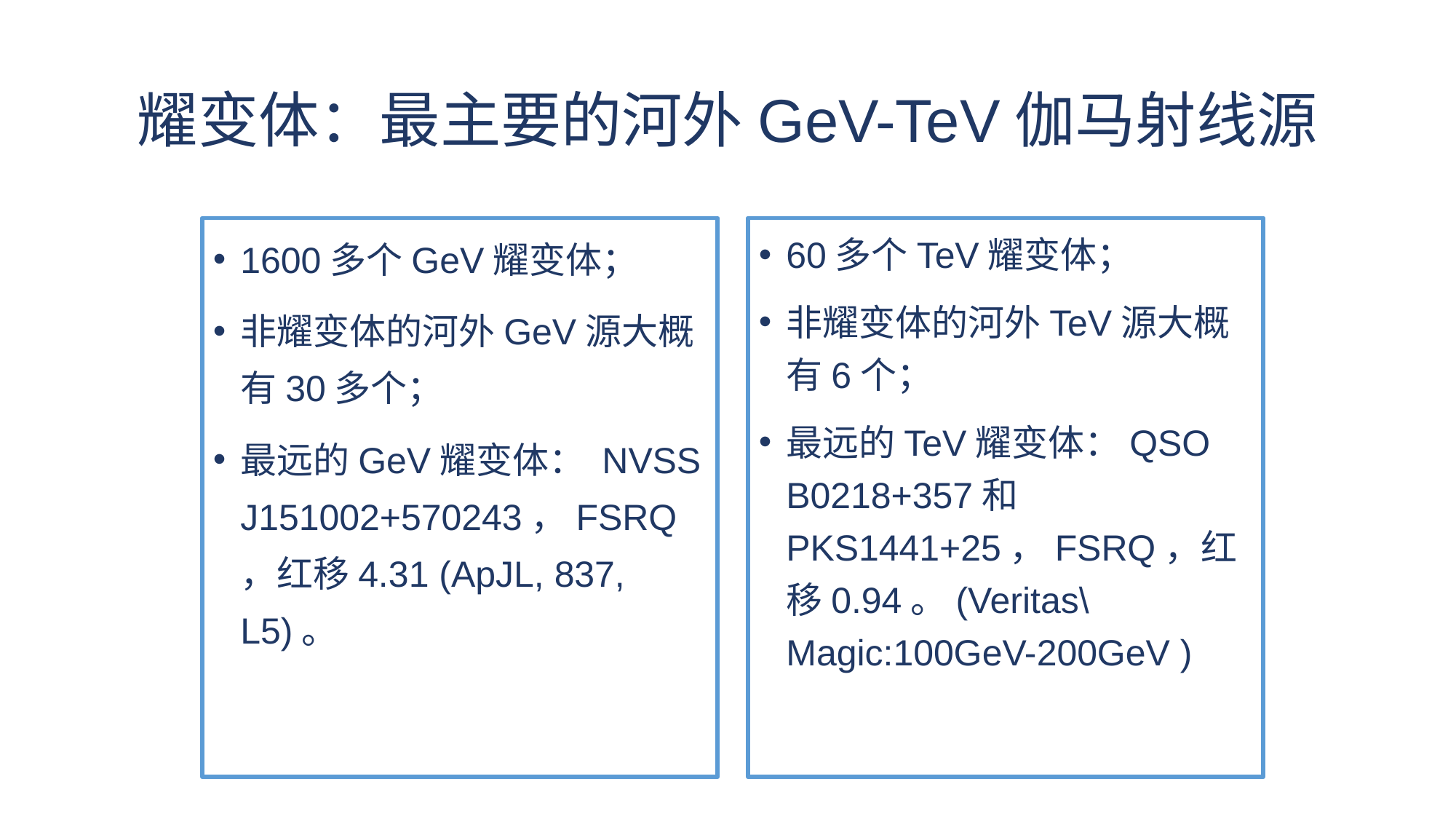

# 耀变体：最主要的河外GeV-TeV伽马射线源
1600多个GeV耀变体；
非耀变体的河外GeV源大概有30多个；
最远的GeV耀变体： NVSS J151002+570243，FSRQ，红移4.31 (ApJL, 837, L5)。
60多个TeV耀变体；
非耀变体的河外TeV源大概有6个；
最远的TeV耀变体：QSO B0218+357和PKS1441+25，FSRQ，红移0.94。(Veritas\Magic:100GeV-200GeV )